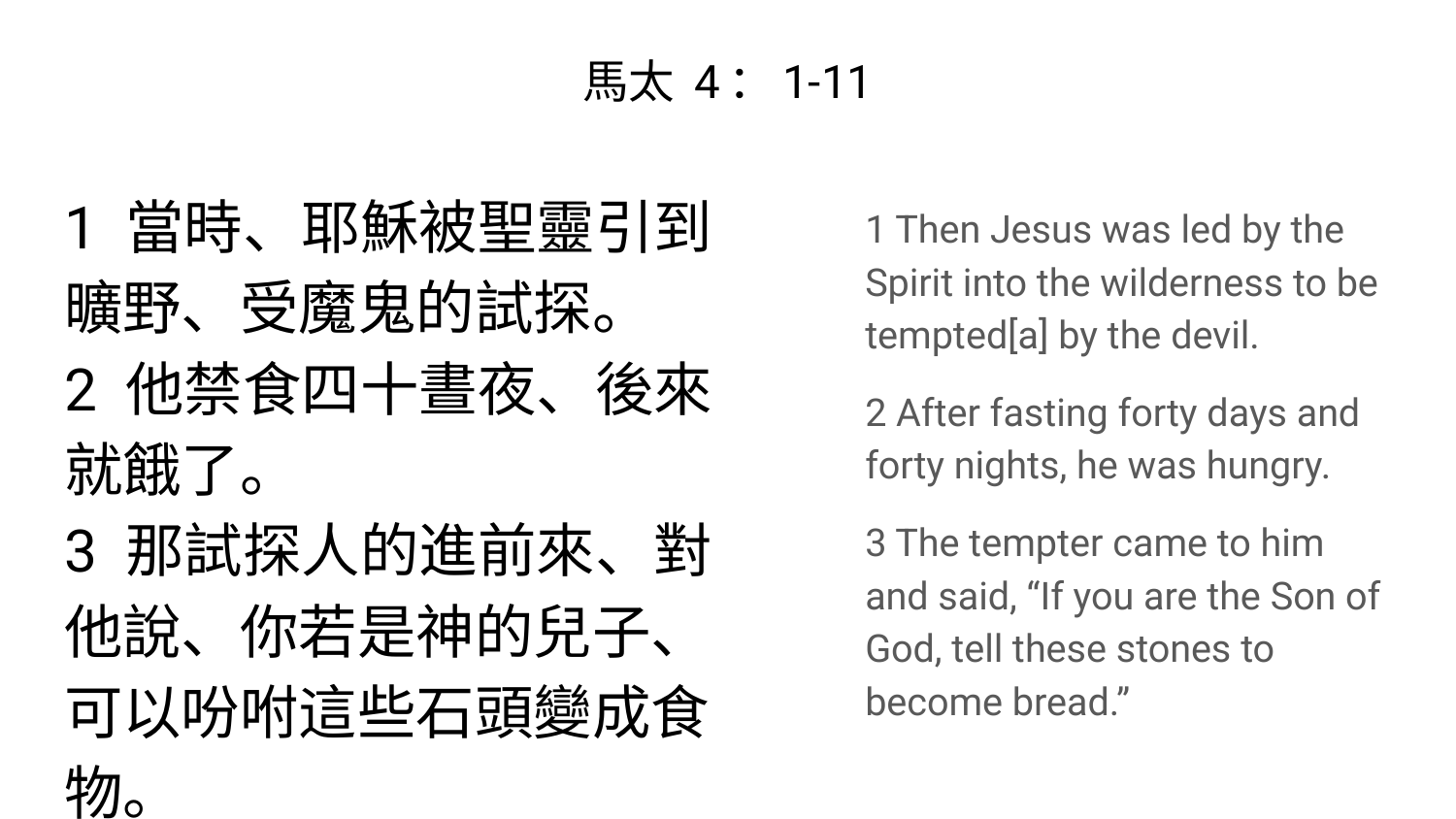

# 馬太 4：1-11
1 當時、耶穌被聖靈引到曠野、受魔鬼的試探。
2 他禁食四十晝夜、後來就餓了。
3 那試探人的進前來、對他說、你若是神的兒子、可以吩咐這些石頭變成食物。

1 Then Jesus was led by the Spirit into the wilderness to be tempted[a] by the devil.
2 After fasting forty days and forty nights, he was hungry.
3 The tempter came to him and said, “If you are the Son of God, tell these stones to become bread.”